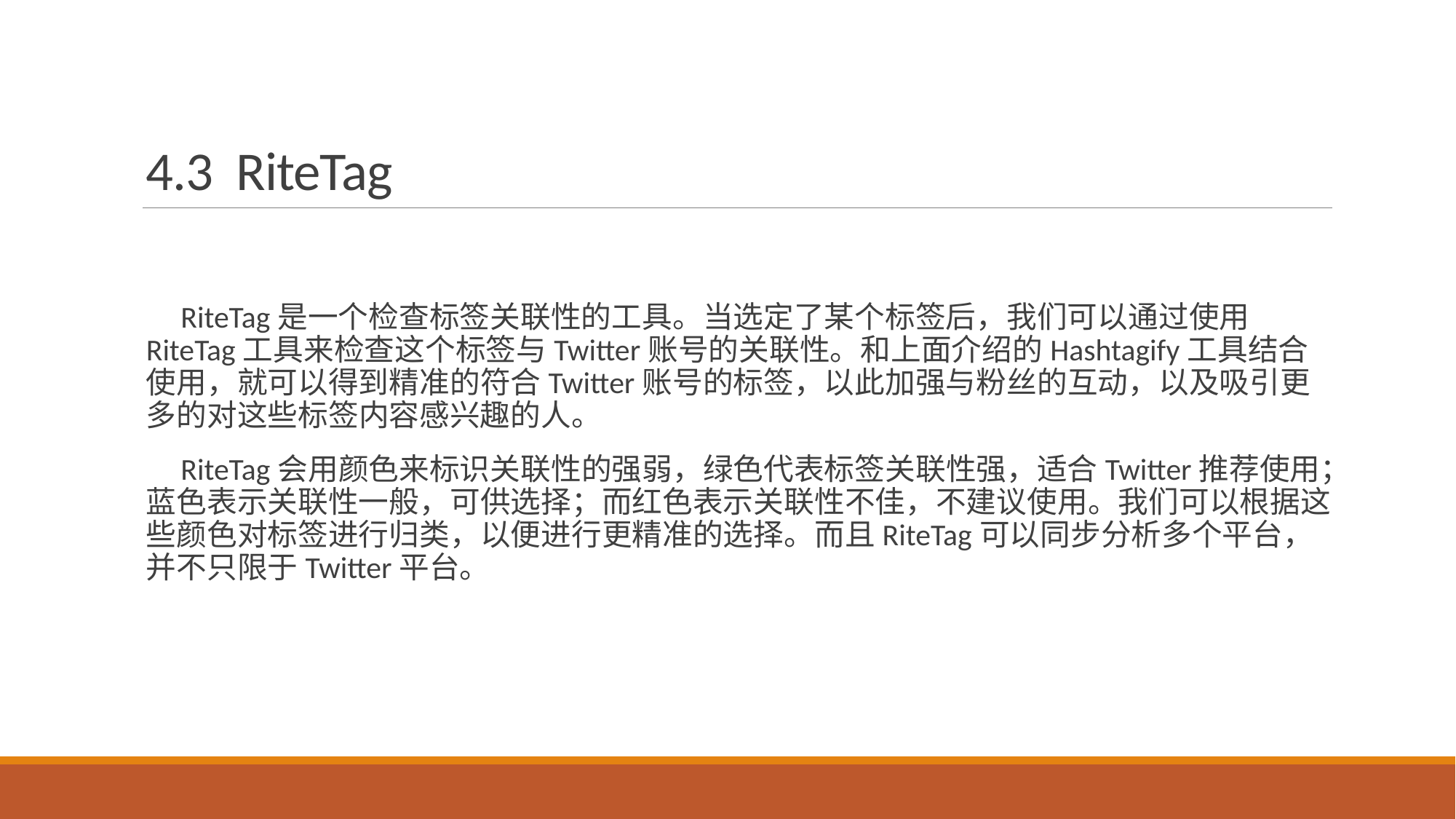

# 4.3  RiteTag
     RiteTag是一个检查标签关联性的工具。当选定了某个标签后，我们可以通过使用RiteTag工具来检查这个标签与Twitter账号的关联性。和上面介绍的Hashtagify工具结合使用，就可以得到精准的符合Twitter账号的标签，以此加强与粉丝的互动，以及吸引更多的对这些标签内容感兴趣的人。
     RiteTag会用颜色来标识关联性的强弱，绿色代表标签关联性强，适合Twitter推荐使用；蓝色表示关联性一般，可供选择；而红色表示关联性不佳，不建议使用。我们可以根据这些颜色对标签进行归类，以便进行更精准的选择。而且RiteTag可以同步分析多个平台，并不只限于Twitter平台。